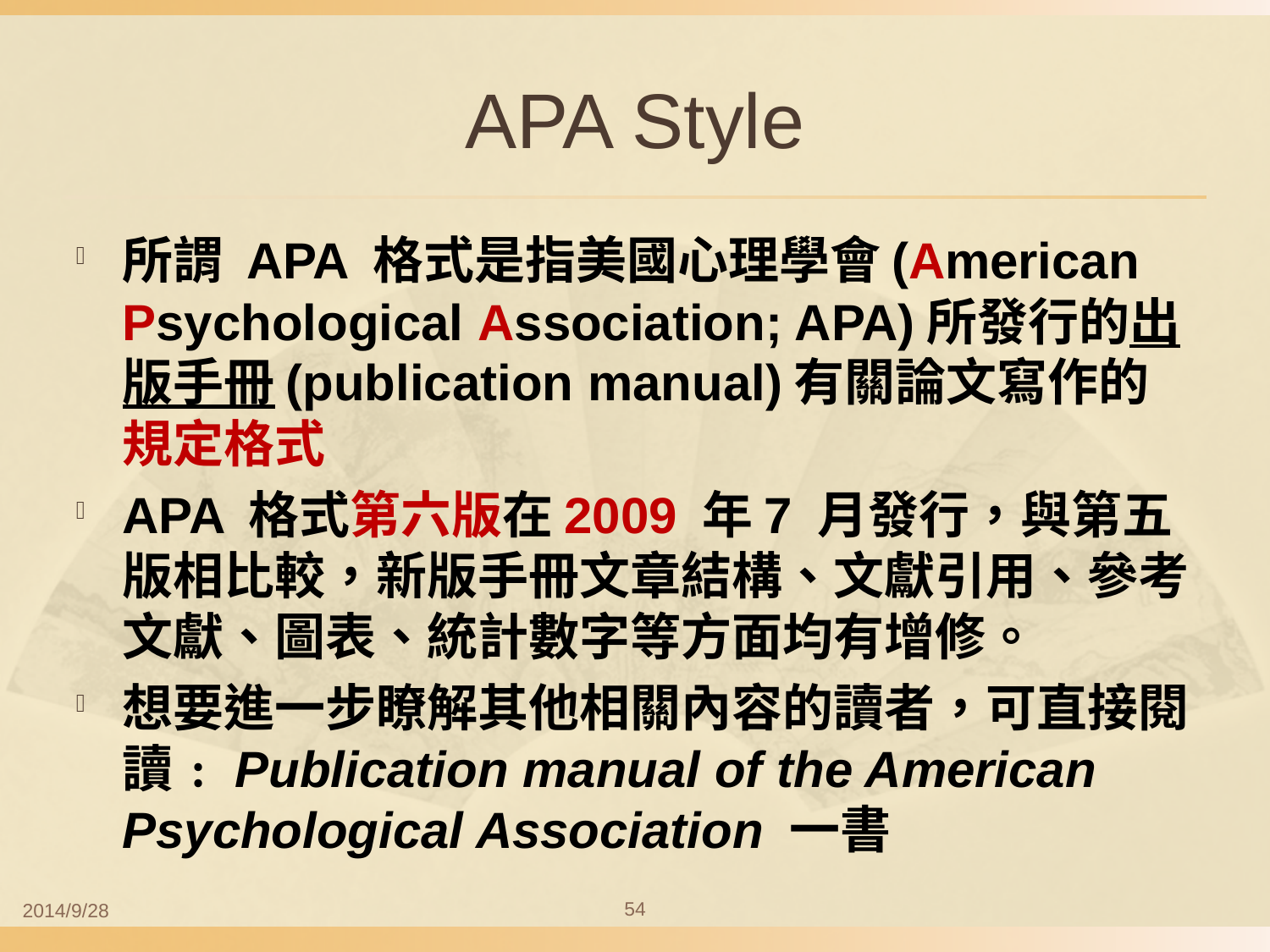

# APA Style
所謂 APA 格式是指美國心理學會(American Psychological Association; APA)所發行的出版手冊(publication manual)有關論文寫作的規定格式
APA 格式第六版在2009 年7 月發行，與第五版相比較，新版手冊文章結構、文獻引用、參考文獻、圖表、統計數字等方面均有增修。
想要進一步瞭解其他相關內容的讀者，可直接閱讀﹕Publication manual of the American Psychological Association 一書

2014/9/28
54